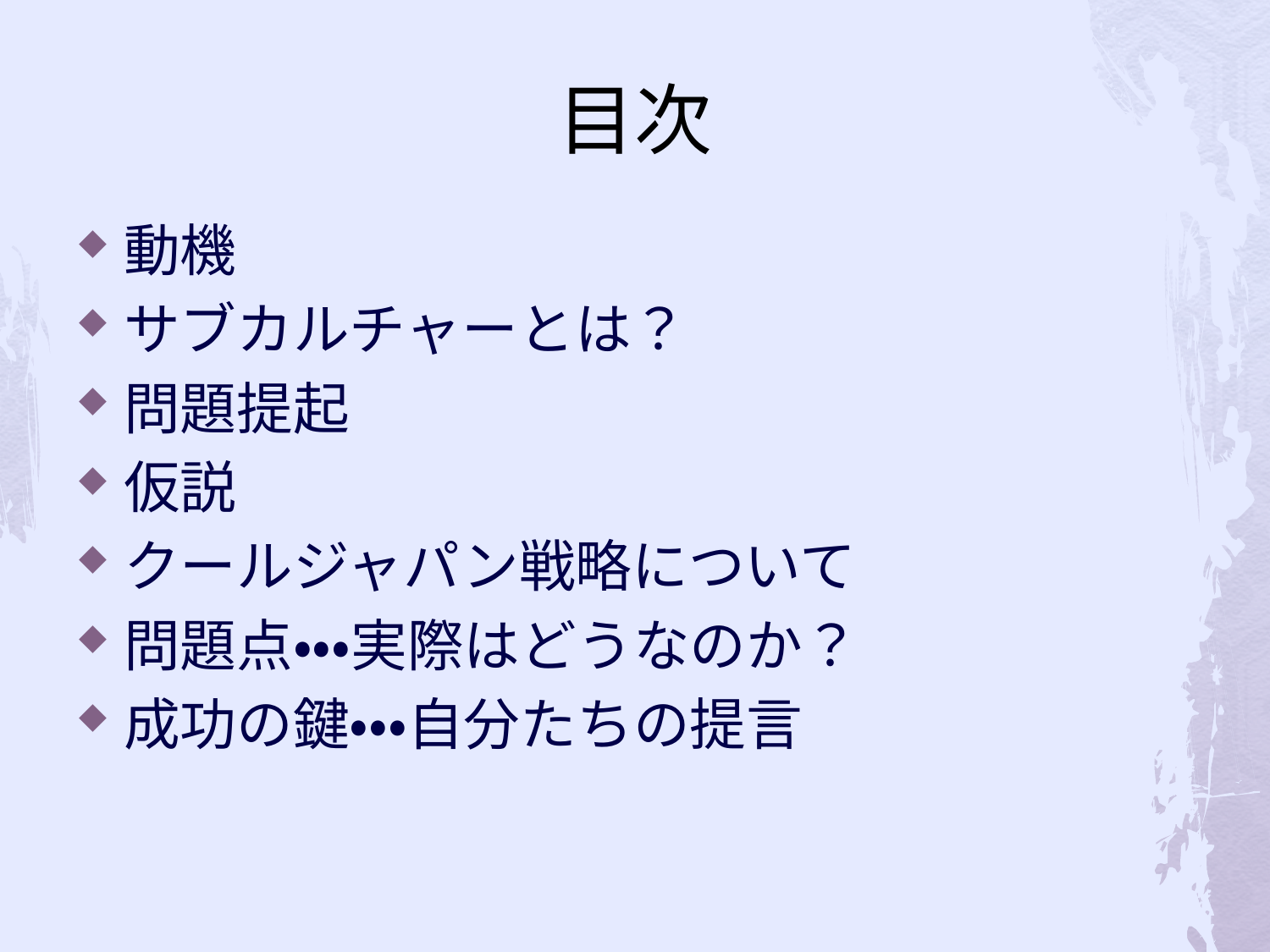

# 目次
動機
サブカルチャーとは？
問題提起
仮説
クールジャパン戦略について
問題点・・・実際はどうなのか？
成功の鍵・・・自分たちの提言